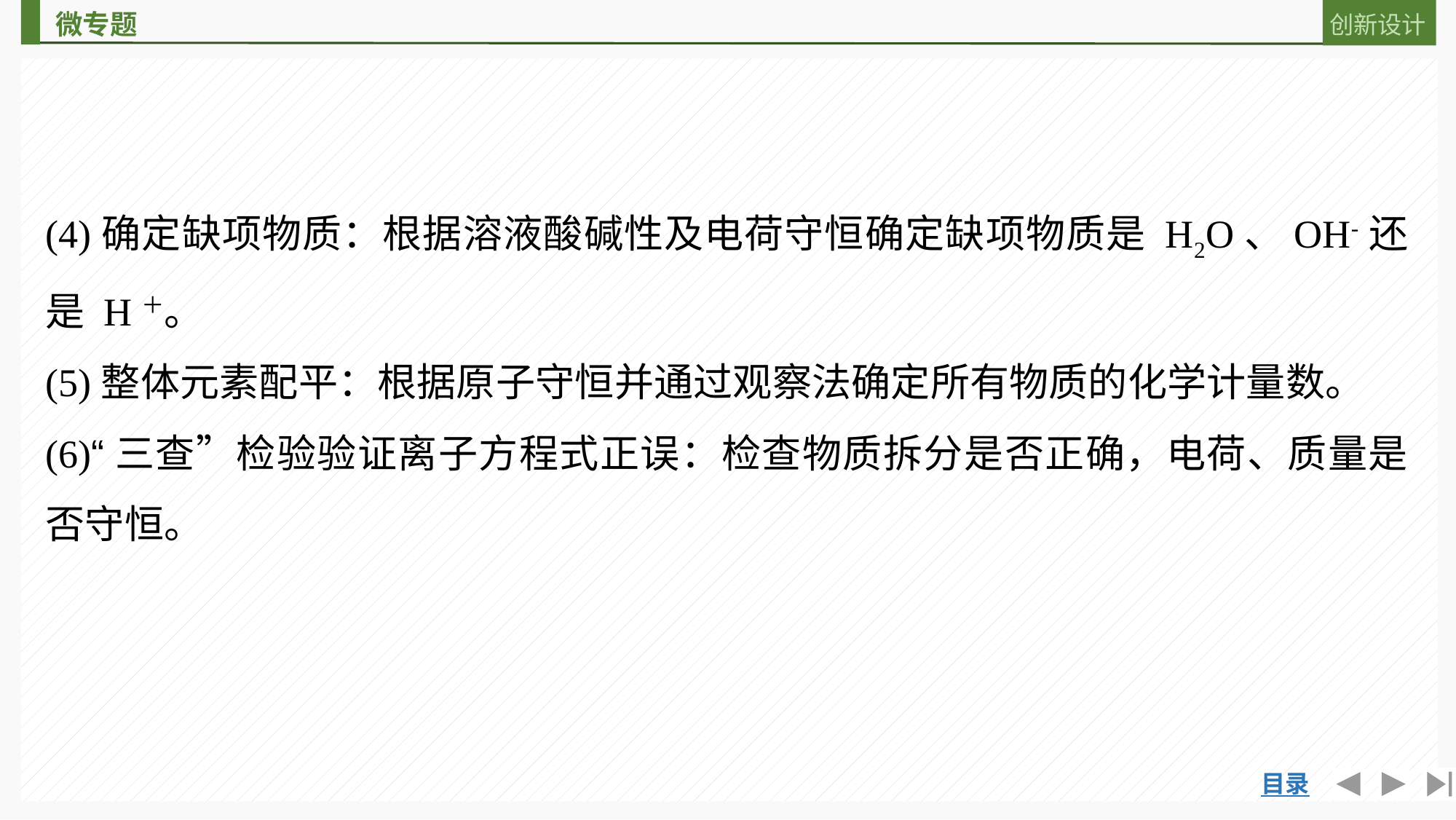

(4)确定缺项物质：根据溶液酸碱性及电荷守恒确定缺项物质是 H2O、OH-还是 H＋。
(5)整体元素配平：根据原子守恒并通过观察法确定所有物质的化学计量数。
(6)“三查”检验验证离子方程式正误：检查物质拆分是否正确，电荷、质量是否守恒。